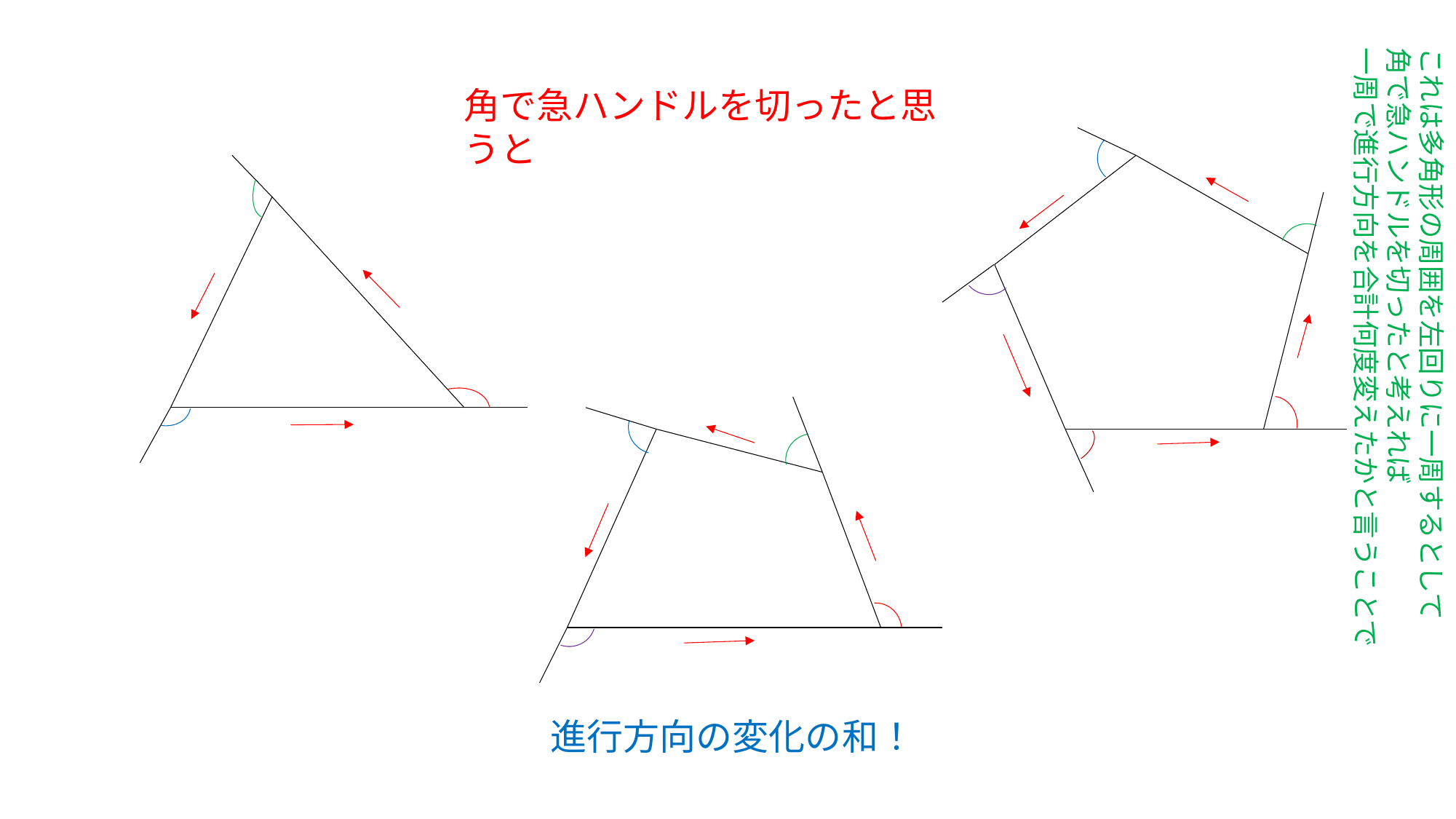

これは多角形の周囲を左回りに一周するとして
角で急ハンドルを切ったと考えれば
一周で進行方向を合計何度変えたかと言うことで
角で急ハンドルを切ったと思うと

進行方向の変化の和！